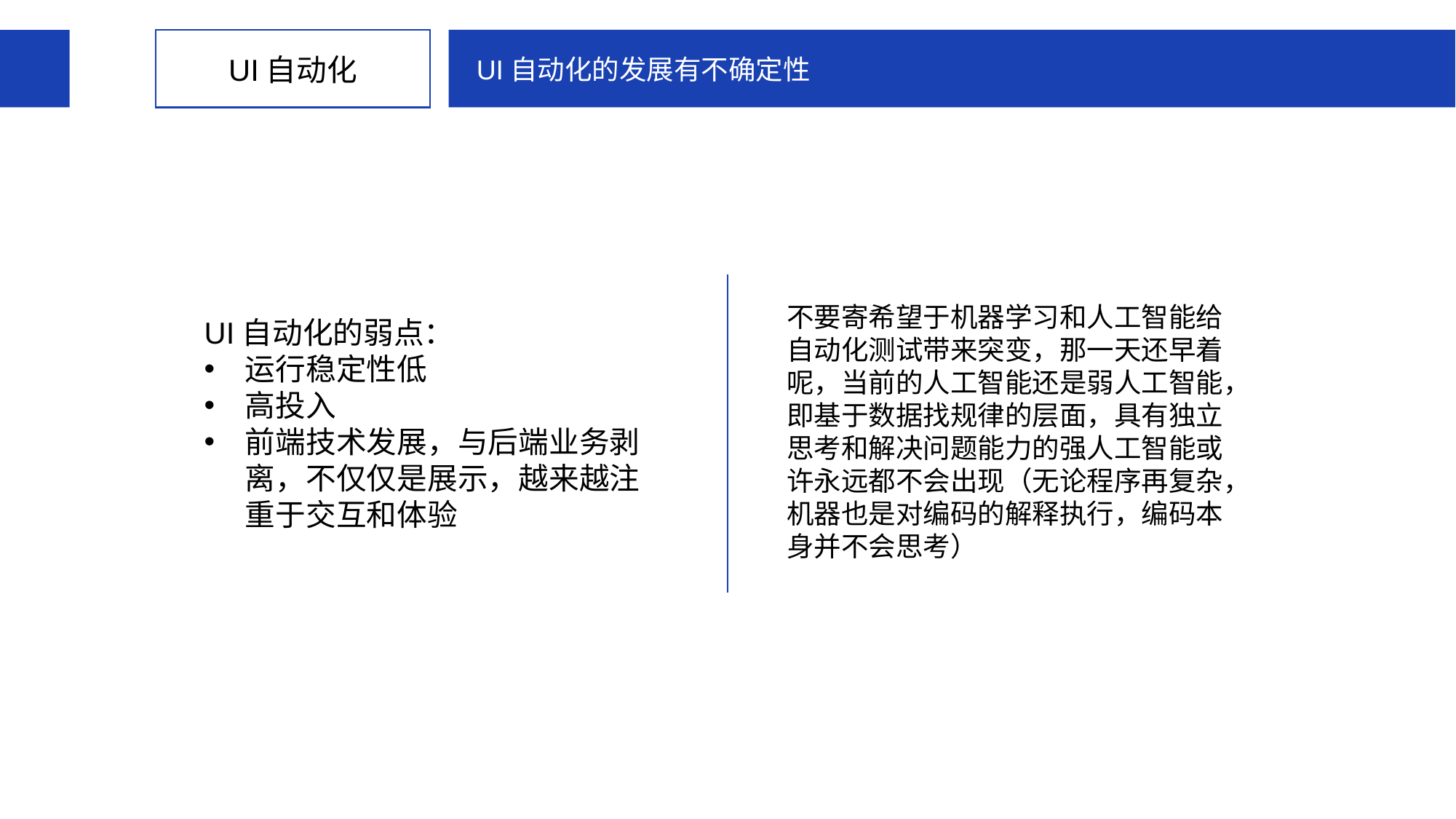

UI自动化
UI自动化的发展有不确定性

不要寄希望于机器学习和人工智能给自动化测试带来突变，那一天还早着呢，当前的人工智能还是弱人工智能，即基于数据找规律的层面，具有独立思考和解决问题能力的强人工智能或许永远都不会出现（无论程序再复杂，机器也是对编码的解释执行，编码本身并不会思考）

UI自动化的弱点：
运行稳定性低
高投入
前端技术发展，与后端业务剥离，不仅仅是展示，越来越注重于交互和体验